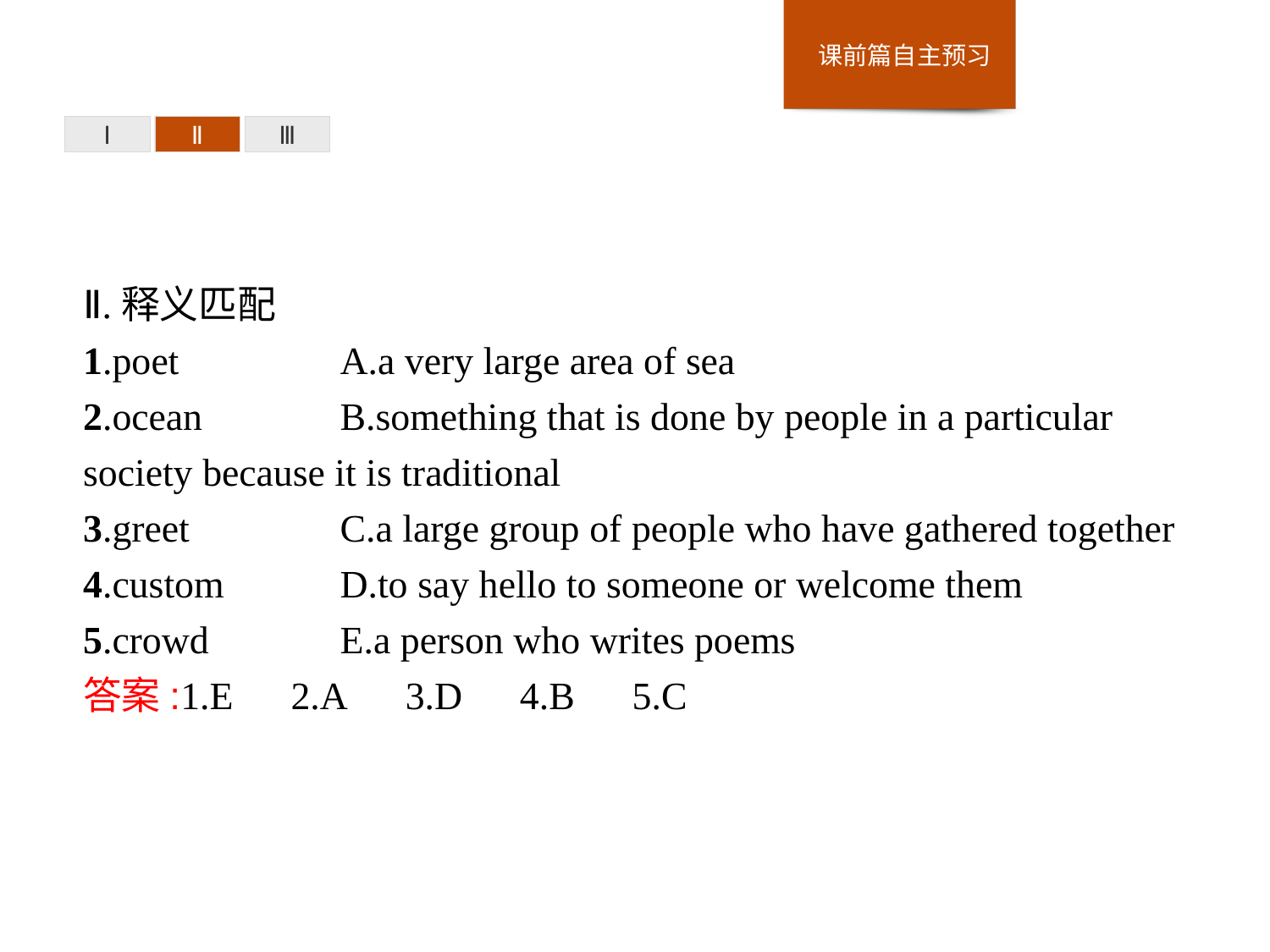

Ⅰ
Ⅱ
Ⅲ
Ⅱ.释义匹配
1.poet　　　	A.a very large area of sea
2.ocean		B.something that is done by people in a particular society because it is traditional
3.greet		C.a large group of people who have gathered together
4.custom		D.to say hello to someone or welcome them
5.crowd		E.a person who writes poems
答案:1.E　2.A　3.D　4.B　5.C